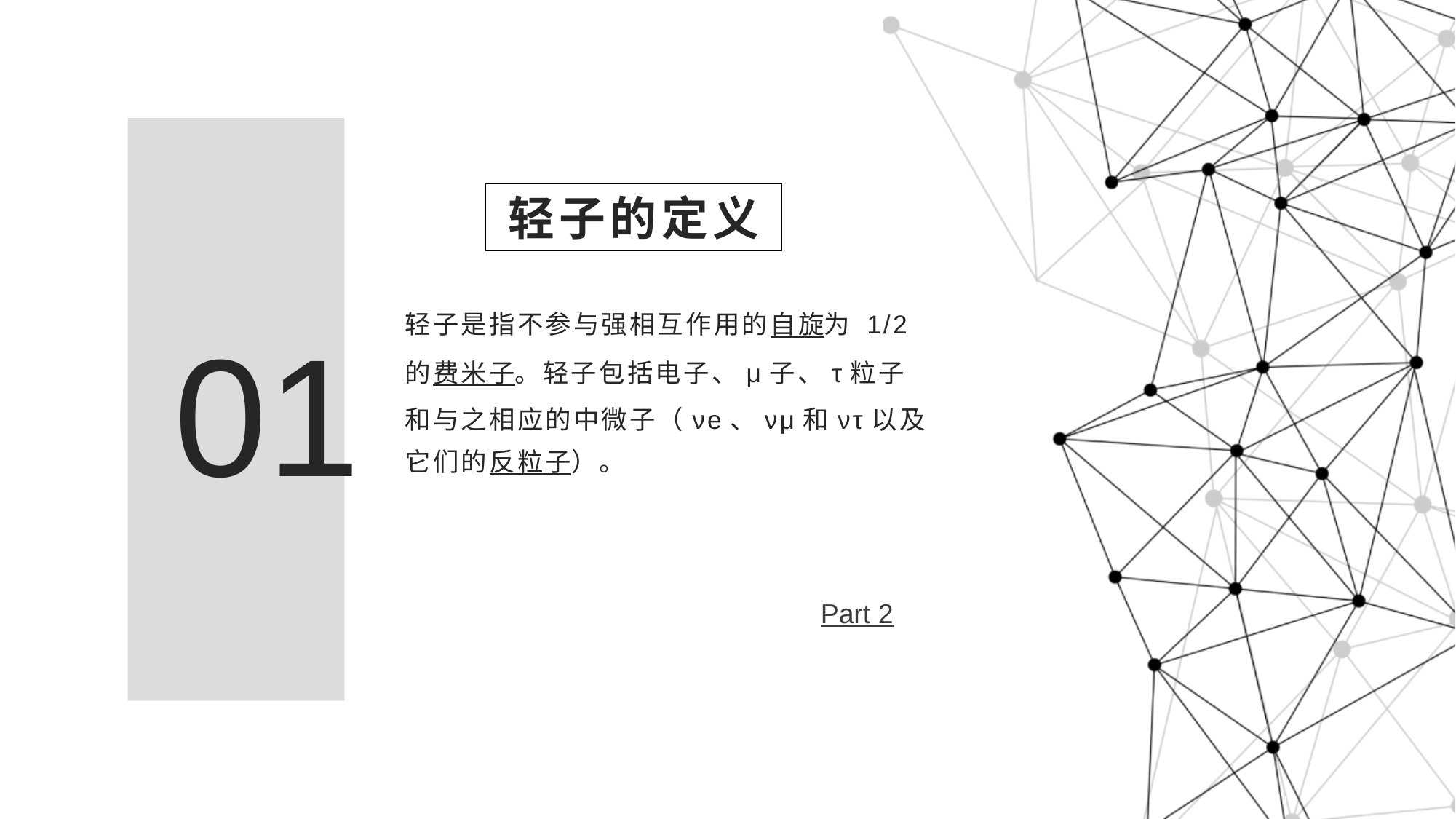

# 轻子的定义
 01

轻子是指不参与强相互作用的自旋为 1/2 的费米子。轻子包括电子、μ子、τ粒子和与之相应的中微子（νe、νμ和ντ以及它们的反粒子）。

Part 2